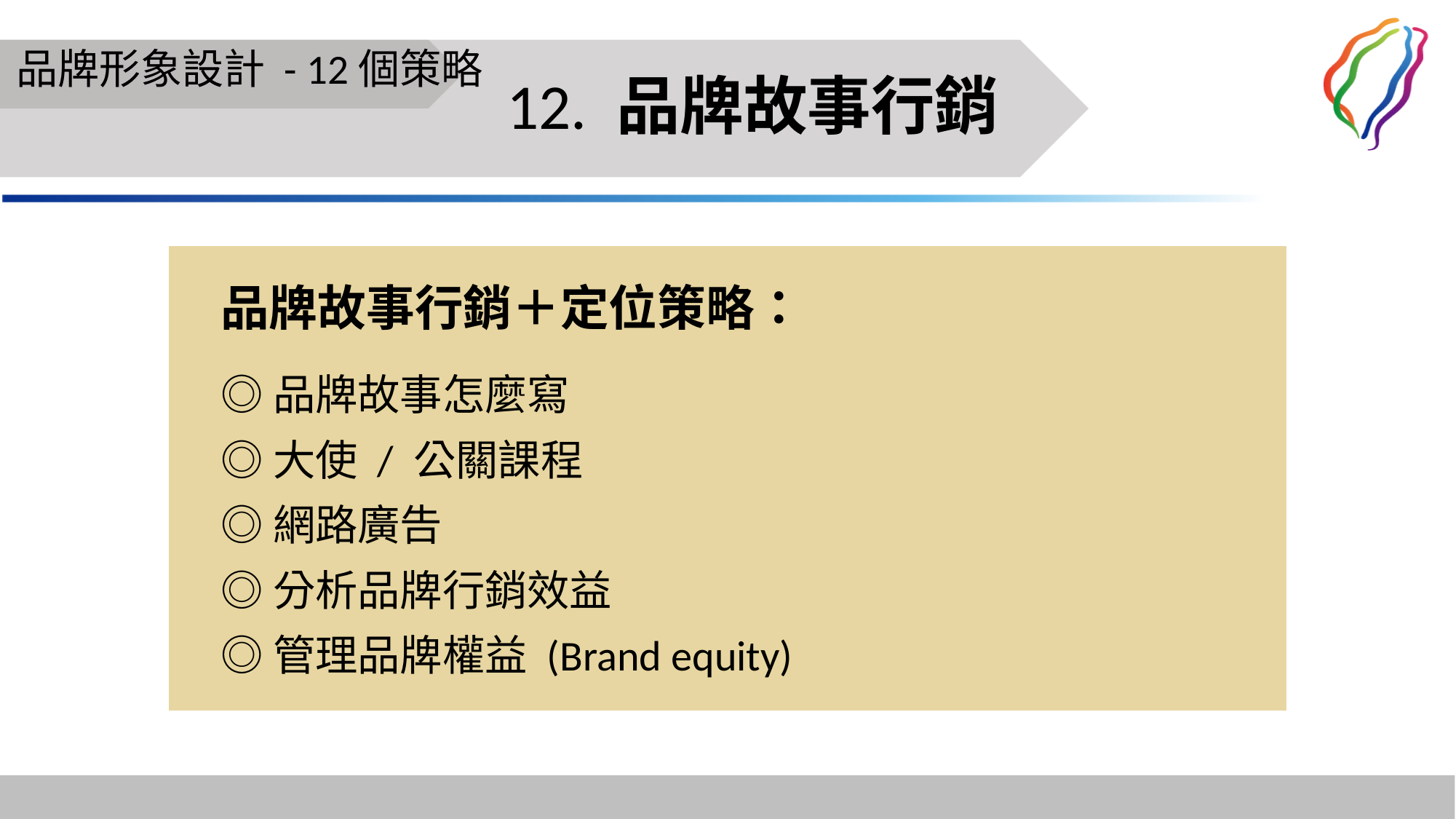

# 品牌形象設計 - 12個策略
12. 品牌故事行銷
品牌故事行銷＋定位策略：
◎品牌故事怎麼寫
◎大使 / 公關課程
◎網路廣告
◎分析品牌行銷效益
◎管理品牌權益 (Brand equity)